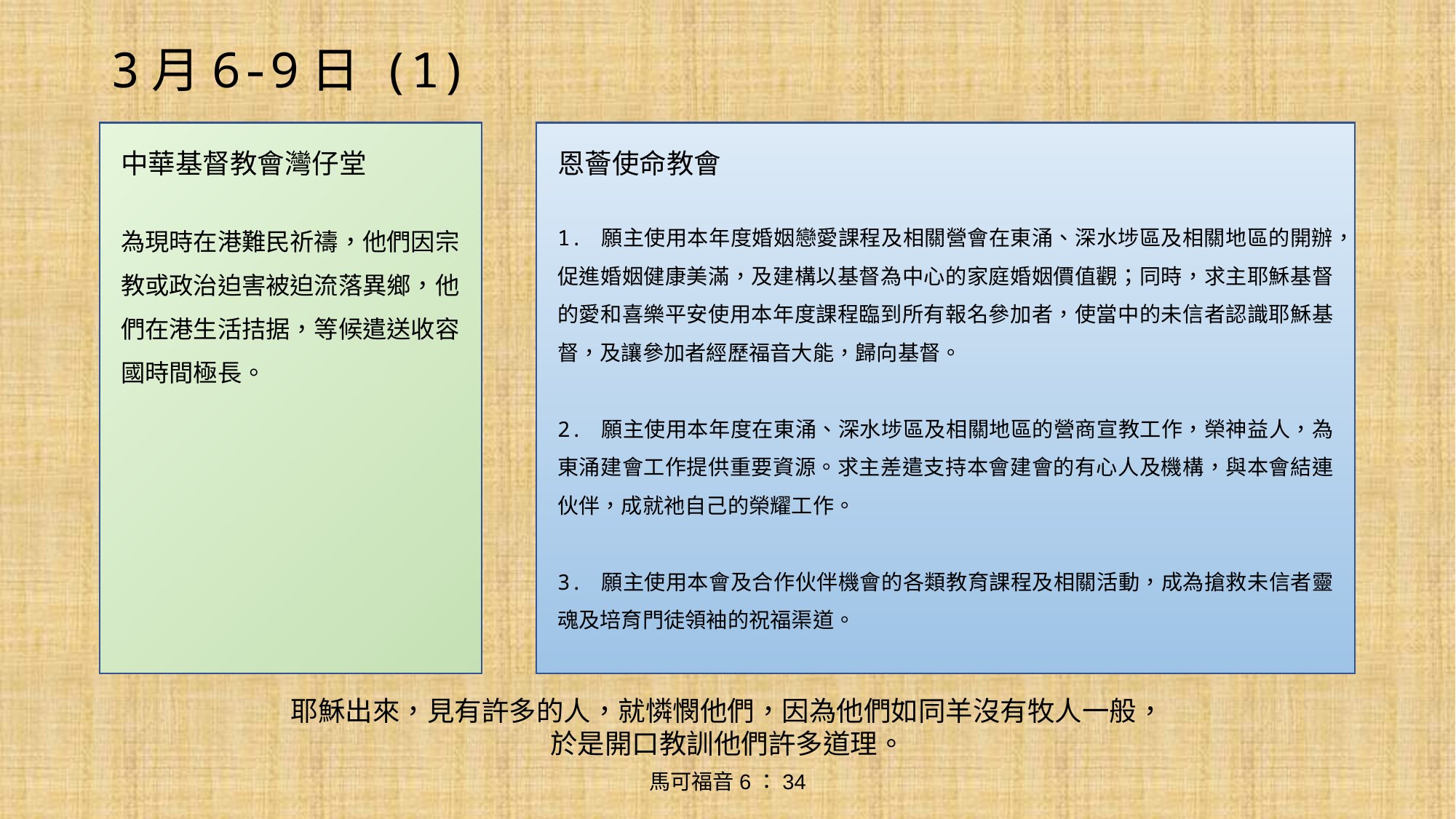

# 3月6-9日 (1)

中華基督教會灣仔堂

為現時在港難民祈禱，他們因宗教或政治迫害被迫流落異鄉，他們在港生活拮据，等候遣送收容國時間極長。
恩薈使命教會

1. 願主使用本年度婚姻戀愛課程及相關營會在東涌、深水埗區及相關地區的開辦，促進婚姻健康美滿，及建構以基督為中心的家庭婚姻價值觀；同時，求主耶穌基督的愛和喜樂平安使用本年度課程臨到所有報名參加者，使當中的未信者認識耶穌基督，及讓參加者經歷福音大能，歸向基督。

2. 願主使用本年度在東涌、深水埗區及相關地區的營商宣教工作，榮神益人，為東涌建會工作提供重要資源。求主差遣支持本會建會的有心人及機構，與本會結連伙伴，成就祂自己的榮耀工作。

3. 願主使用本會及合作伙伴機會的各類教育課程及相關活動，成為搶救未信者靈魂及培育門徒領袖的祝福渠道。

耶穌出來，見有許多的人，就憐憫他們，因為他們如同羊沒有牧人一般，
於是開口教訓他們許多道理。
馬可福音6：34